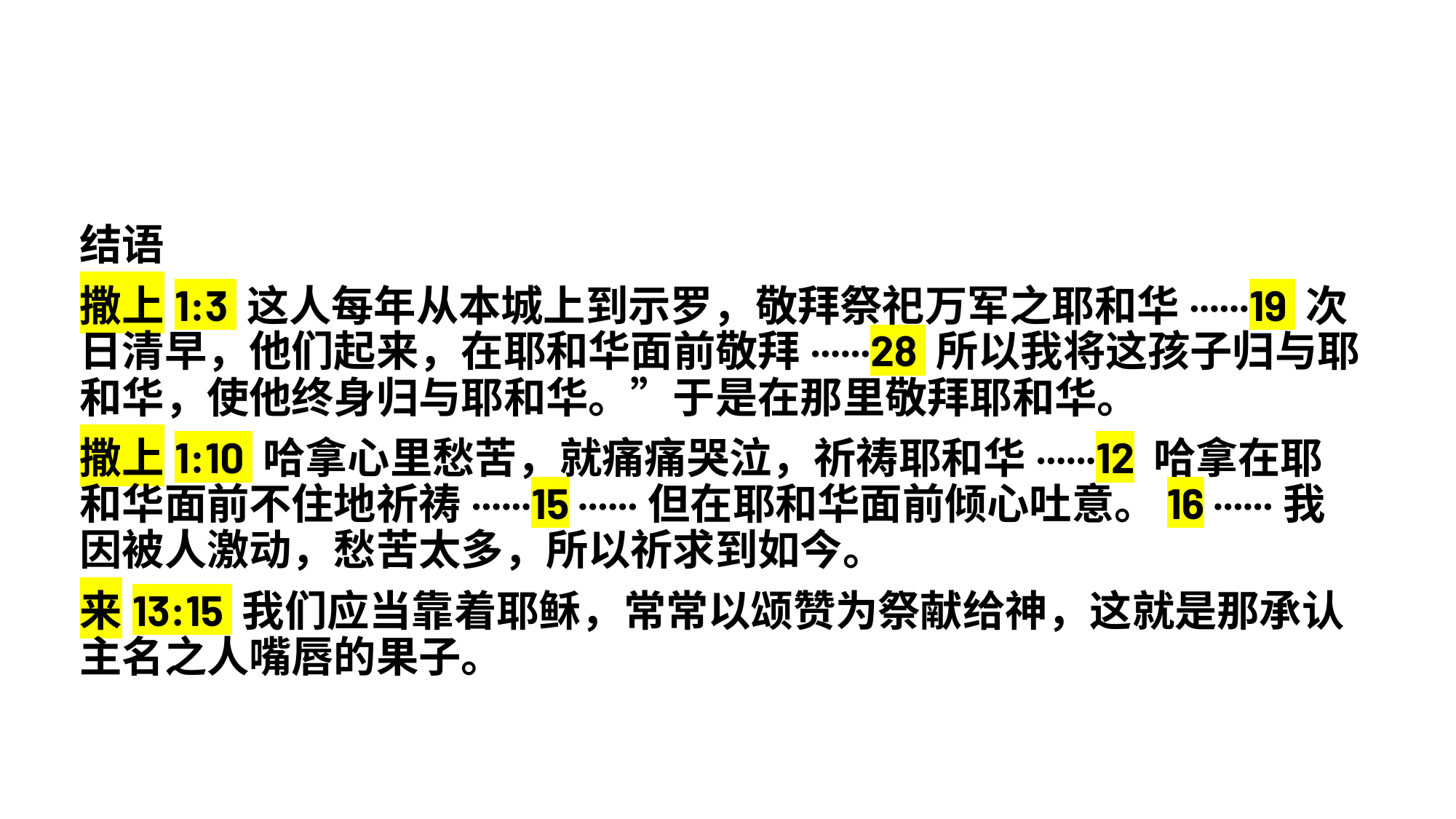

结语
撒上1:3 这人每年从本城上到示罗，敬拜祭祀万军之耶和华······19 次日清早，他们起来，在耶和华面前敬拜······28 所以我将这孩子归与耶和华，使他终身归与耶和华。”于是在那里敬拜耶和华。
撒上1:10 哈拿心里愁苦，就痛痛哭泣，祈祷耶和华······12 哈拿在耶和华面前不住地祈祷······15 ······但在耶和华面前倾心吐意。16 ······我因被人激动，愁苦太多，所以祈求到如今。
来13:15 我们应当靠着耶稣，常常以颂赞为祭献给神，这就是那承认主名之人嘴唇的果子。